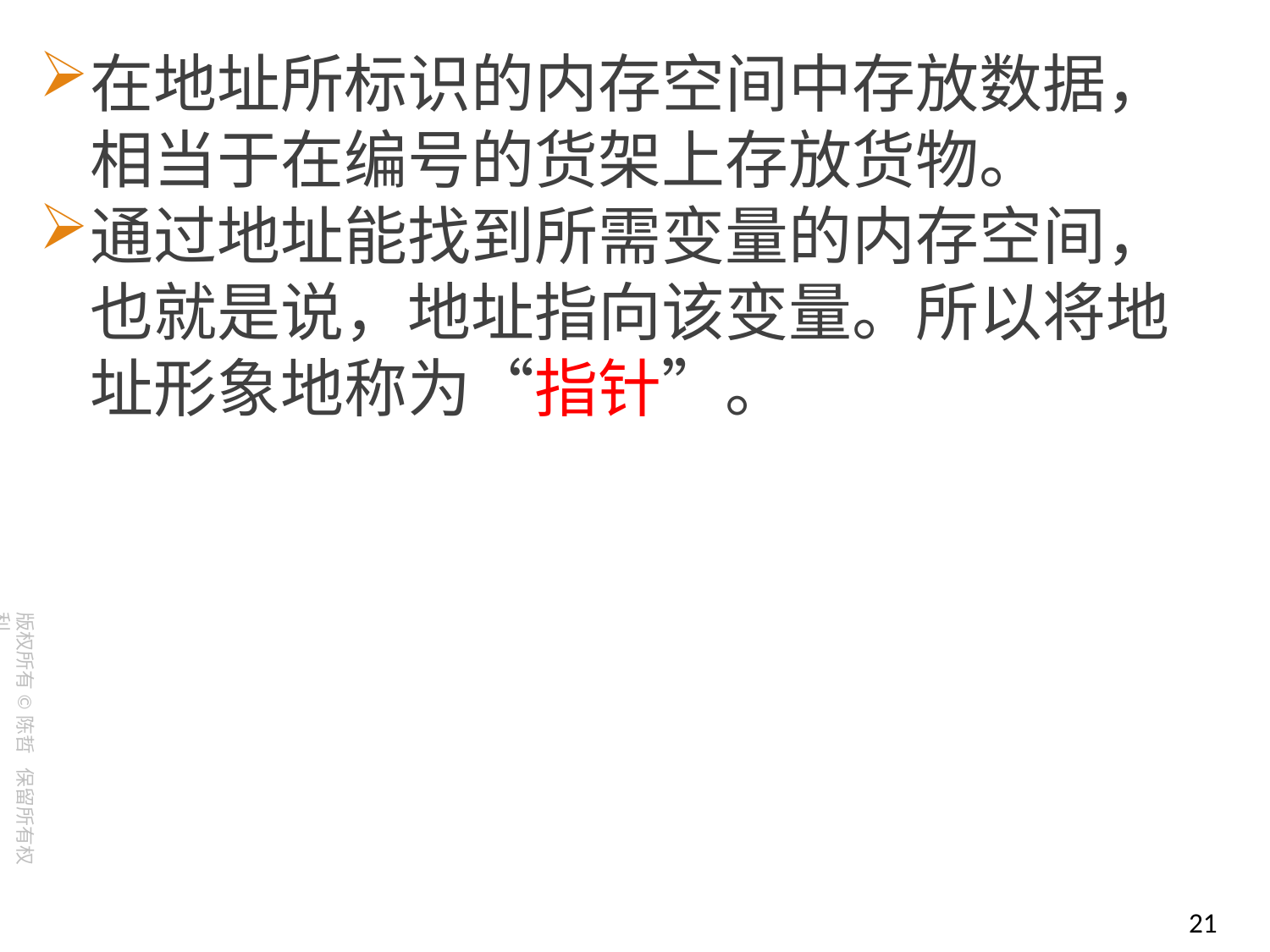

在地址所标识的内存空间中存放数据，相当于在编号的货架上存放货物。
通过地址能找到所需变量的内存空间，也就是说，地址指向该变量。所以将地址形象地称为“指针”。

21